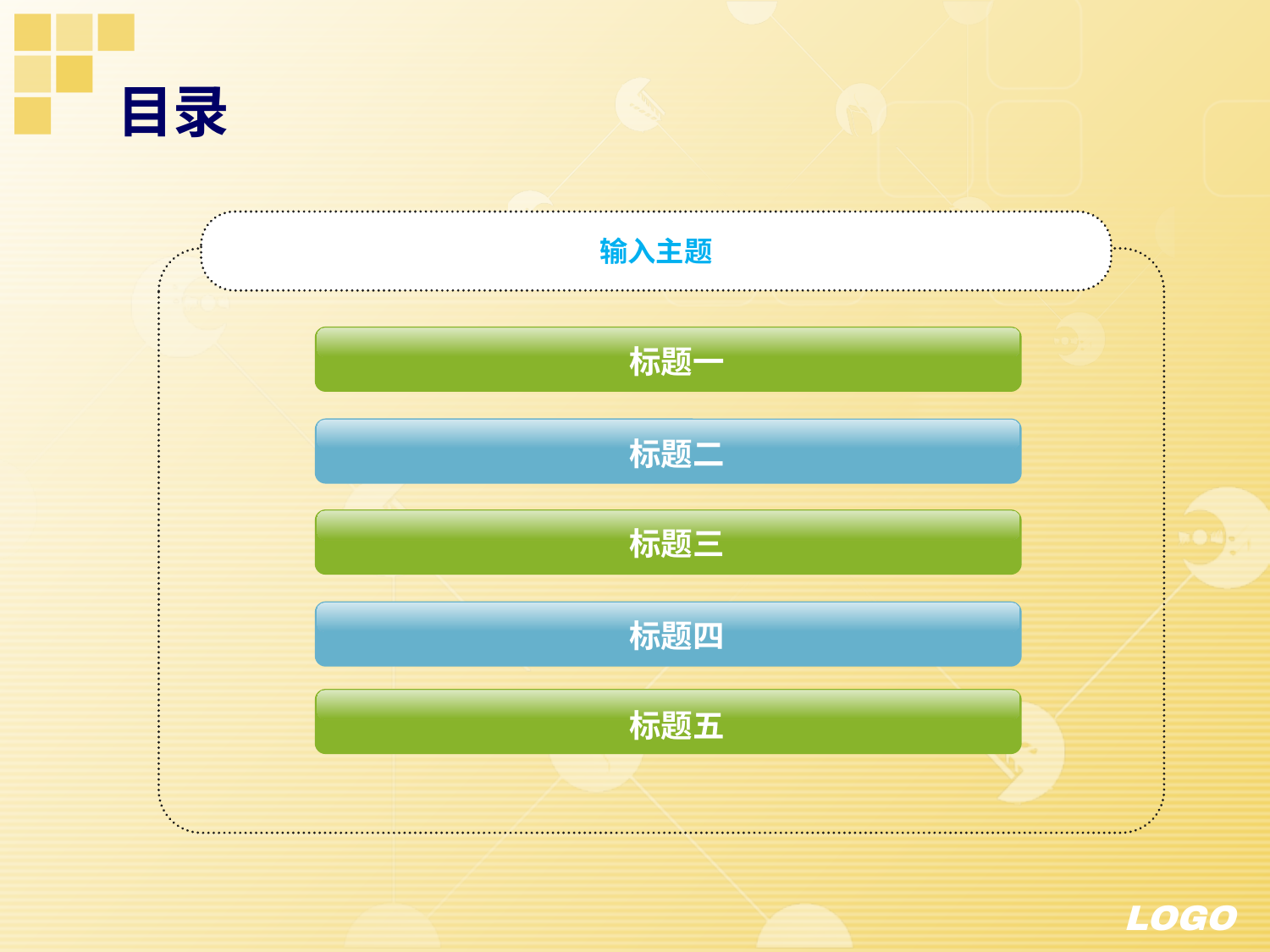

# 目录
输入主题

 标题一

 标题二

 标题三

 标题四

 标题五